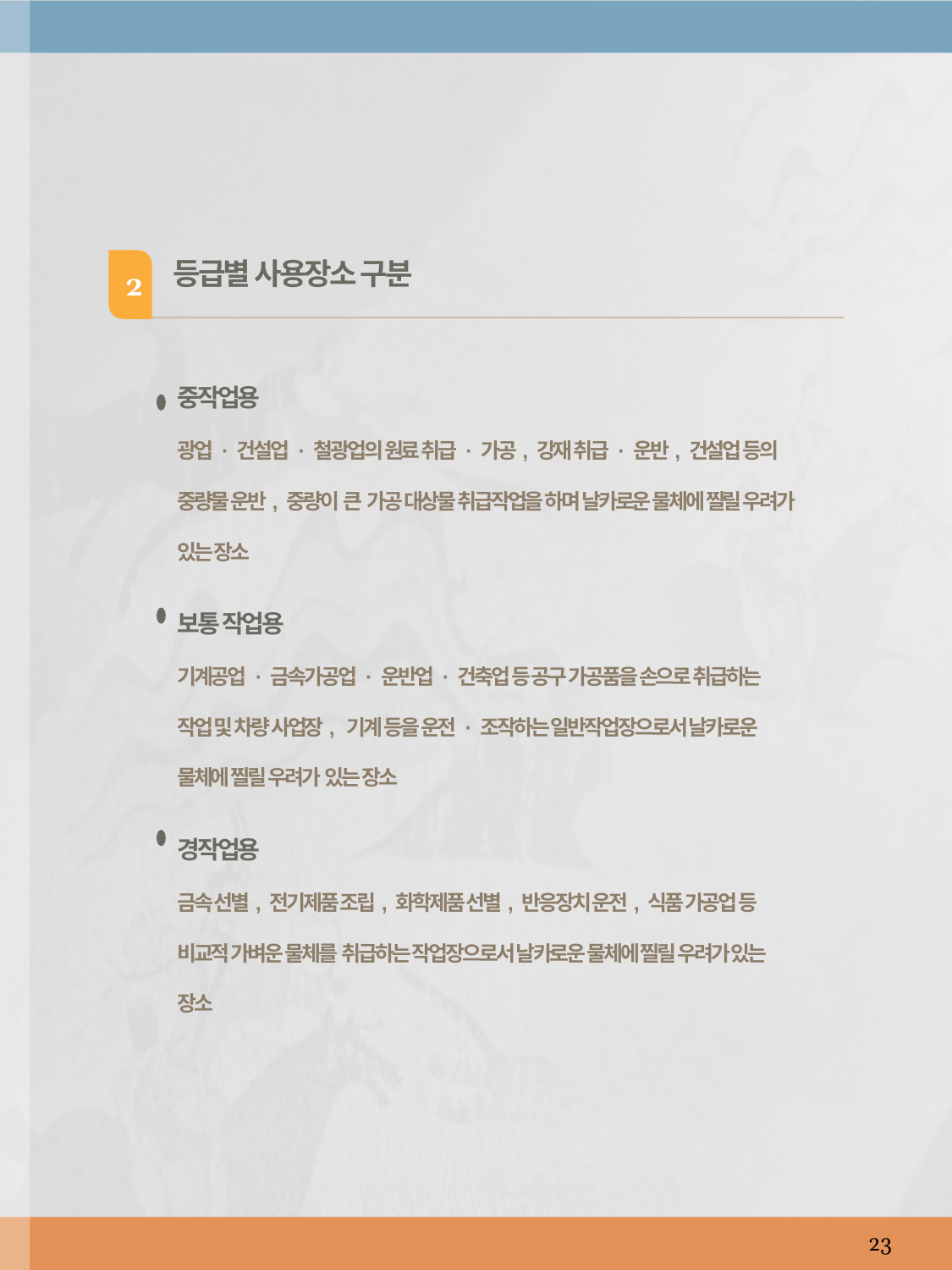

등급별 사용장소 구분
2
중작업용
광업 · 건설업 · 철광업의 원료 취급 · 가공, 강재 취급 · 운반, 건설업 등의 중량물 운반, 중량이  큰  가공 대상물 취급작업을 하며 날카로운 물체에 찔릴 우려가 있는 장소
보통 작업용
기계공업 · 금속가공업 · 운반업 · 건축업 등 공구 가공품을 손으로 취급하는 작업 및 차량 사업장,  기계 등을 운전 · 조작하는 일반작업장으로서 날카로운 물체에 찔릴 우려가  있는 장소
경작업용
금속 선별, 전기제품 조립, 화학제품 선별, 반응장치 운전, 식품 가공업 등 비교적 가벼운 물체를  취급하는 작업장으로서 날카로운 물체에 찔릴 우려가 있는 장소

23